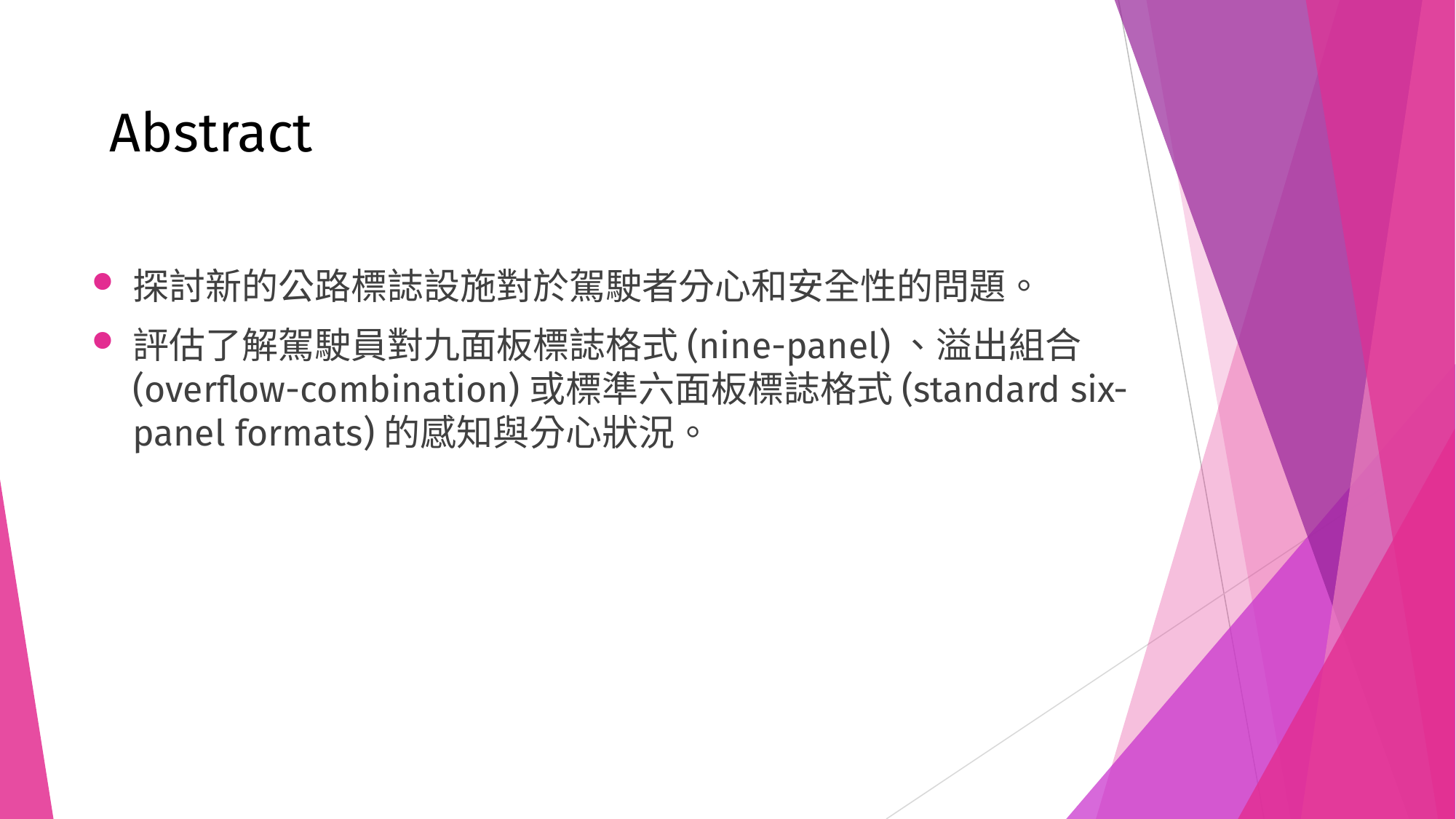

# Abstract
探討新的公路標誌設施對於駕駛者分心和安全性的問題。
評估了解駕駛員對九面板標誌格式(nine-panel)、溢出組合(overflow-combination)或標準六面板標誌格式(standard six-panel formats)的感知與分心狀況。